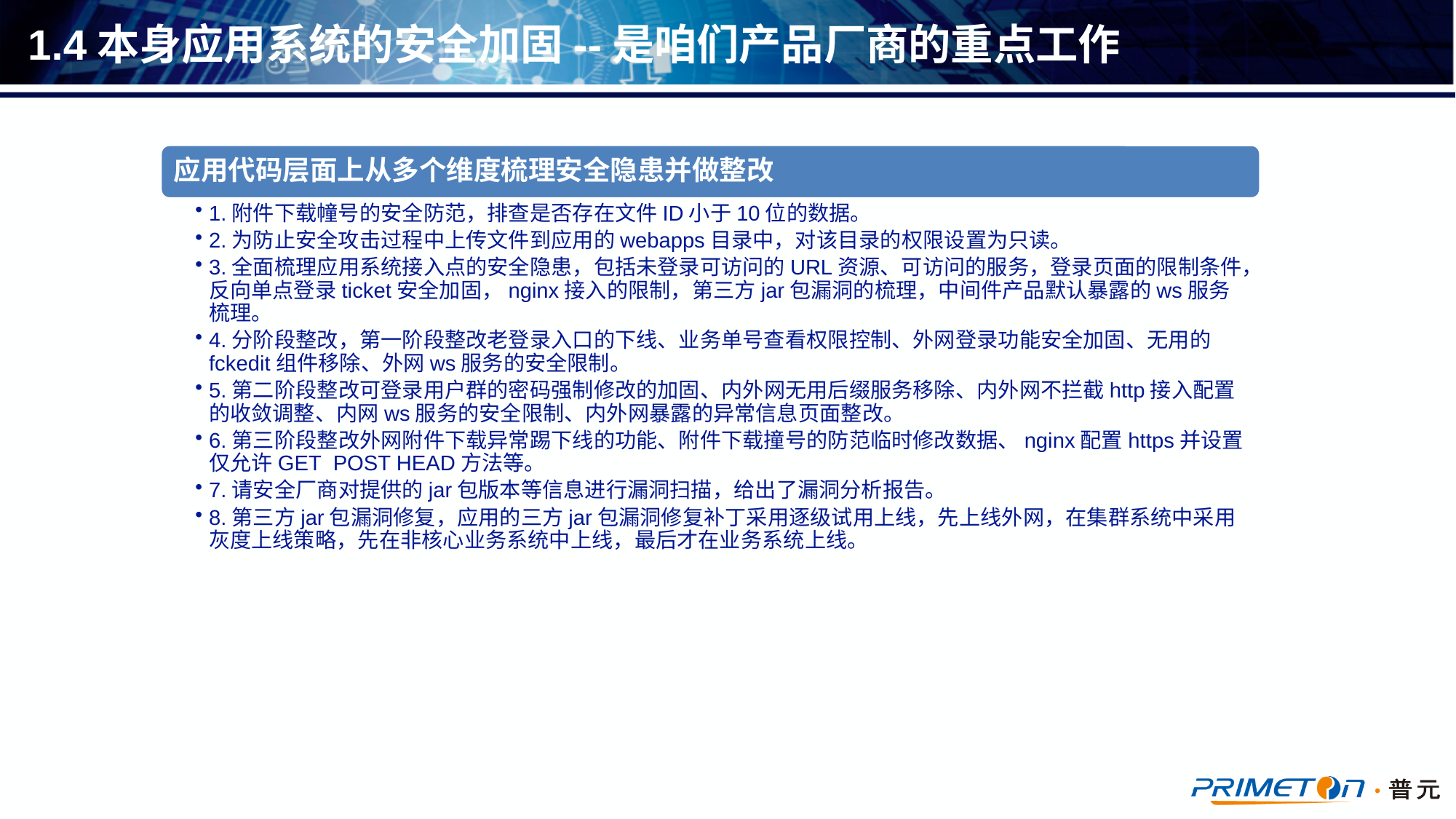

# 1.4本身应用系统的安全加固--是咱们产品厂商的重点工作
应用代码层面上从多个维度梳理安全隐患并做整改
1.附件下载幢号的安全防范，排查是否存在文件ID小于10位的数据。
2.为防止安全攻击过程中上传文件到应用的webapps目录中，对该目录的权限设置为只读。
3.全面梳理应用系统接入点的安全隐患，包括未登录可访问的URL资源、可访问的服务，登录页面的限制条件，反向单点登录ticket安全加固，nginx接入的限制，第三方jar包漏洞的梳理，中间件产品默认暴露的ws服务梳理。
4.分阶段整改，第一阶段整改老登录入口的下线、业务单号查看权限控制、外网登录功能安全加固、无用的fckedit组件移除、外网ws服务的安全限制。
5.第二阶段整改可登录用户群的密码强制修改的加固、内外网无用后缀服务移除、内外网不拦截http接入配置的收敛调整、内网ws服务的安全限制、内外网暴露的异常信息页面整改。
6.第三阶段整改外网附件下载异常踢下线的功能、附件下载撞号的防范临时修改数据、nginx配置https并设置仅允许GET  POST HEAD方法等。
7.请安全厂商对提供的jar包版本等信息进行漏洞扫描，给出了漏洞分析报告。
8.第三方jar包漏洞修复，应用的三方jar包漏洞修复补丁采用逐级试用上线，先上线外网，在集群系统中采用灰度上线策略，先在非核心业务系统中上线，最后才在业务系统上线。